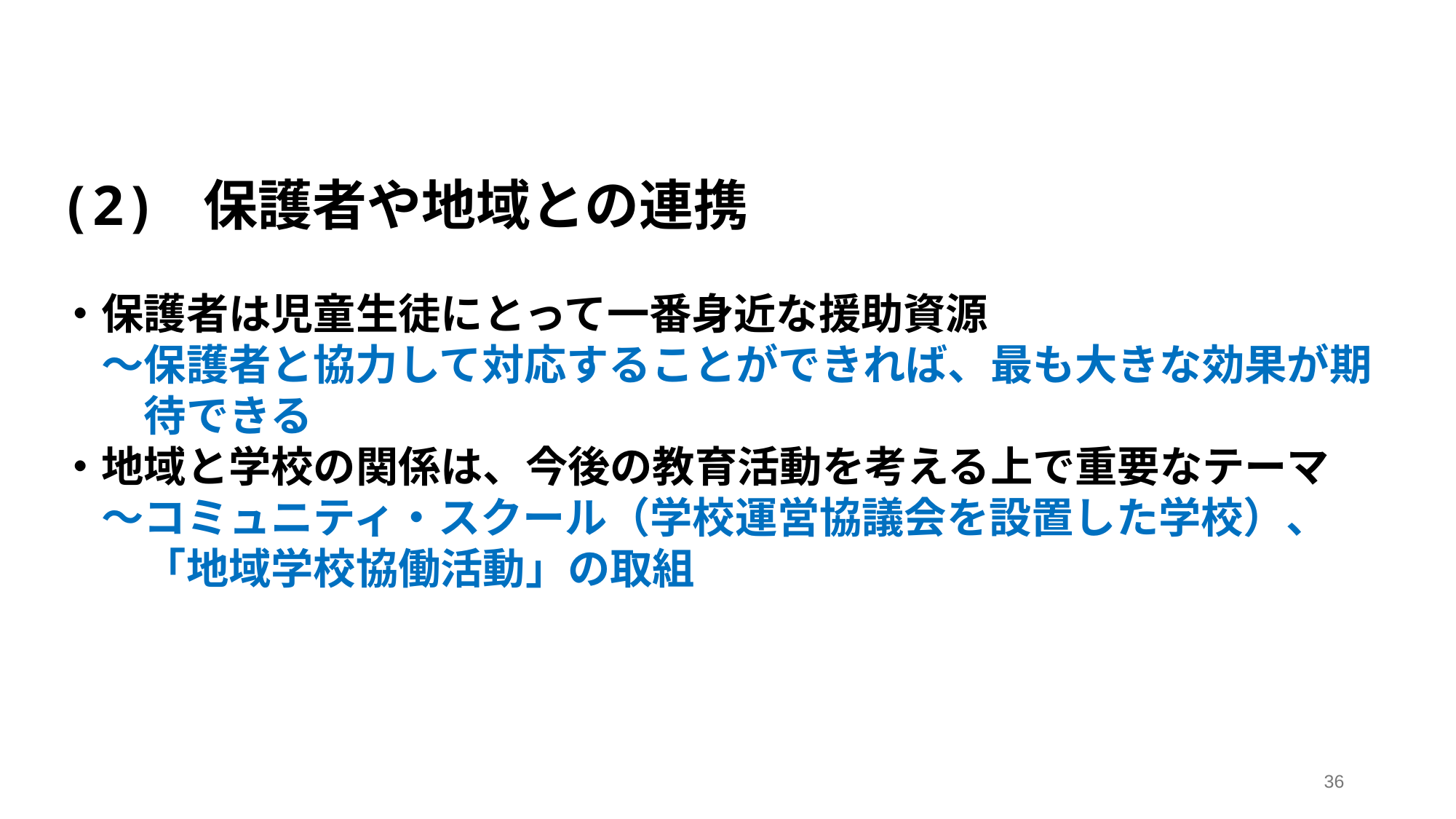

(2) 保護者や地域との連携

・保護者は児童生徒にとって一番身近な援助資源
　～保護者と協力して対応することができれば、最も大きな効果が期
　　待できる
・地域と学校の関係は、今後の教育活動を考える上で重要なテーマ
　～コミュニティ・スクール（学校運営協議会を設置した学校）、
　　「地域学校協働活動」の取組
36